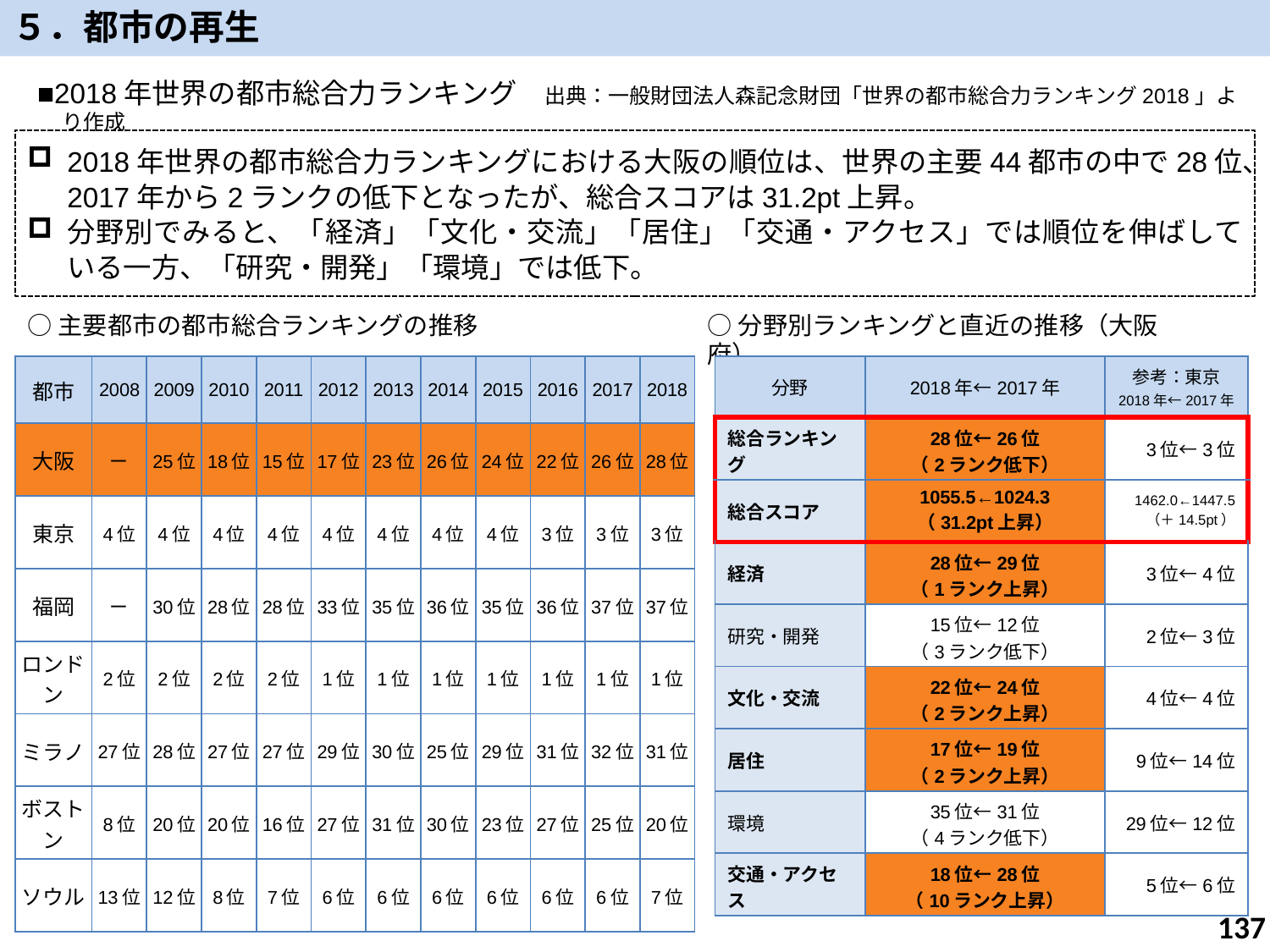

５．都市の再生
■2018年世界の都市総合力ランキング　出典：一般財団法人森記念財団「世界の都市総合力ランキング2018」より作成
2018年世界の都市総合力ランキングにおける大阪の順位は、世界の主要44都市の中で28位、2017年から2ランクの低下となったが、総合スコアは31.2pt上昇。
分野別でみると、「経済」「文化・交流」「居住」「交通・アクセス」では順位を伸ばしている一方、「研究・開発」「環境」では低下。
○分野別ランキングと直近の推移（大阪府）
○主要都市の都市総合ランキングの推移
| 分野 | 2018年←2017年 | 参考：東京 2018年←2017年 |
| --- | --- | --- |
| 総合ランキング | 28位←26位 （2ランク低下） | 3位←3位 |
| 総合スコア | 1055.5←1024.3 （31.2pt上昇） | 1462.0←1447.5 （＋14.5pt） |
| 経済 | 28位←29位 （1ランク上昇） | 3位←4位 |
| 研究・開発 | 15位←12位 （3ランク低下） | 2位←3位 |
| 文化・交流 | 22位←24位 （2ランク上昇） | 4位←4位 |
| 居住 | 17位←19位 （2ランク上昇） | 9位←14位 |
| 環境 | 35位←31位 （4ランク低下） | 29位←12位 |
| 交通・アクセス | 18位←28位 （10ランク上昇） | 5位←6位 |
| 都市 | 2008 | 2009 | 2010 | 2011 | 2012 | 2013 | 2014 | 2015 | 2016 | 2017 | 2018 |
| --- | --- | --- | --- | --- | --- | --- | --- | --- | --- | --- | --- |
| 大阪 | ー | 25位 | 18位 | 15位 | 17位 | 23位 | 26位 | 24位 | 22位 | 26位 | 28位 |
| 東京 | 4位 | 4位 | 4位 | 4位 | 4位 | 4位 | 4位 | 4位 | 3位 | 3位 | 3位 |
| 福岡 | ー | 30位 | 28位 | 28位 | 33位 | 35位 | 36位 | 35位 | 36位 | 37位 | 37位 |
| ロンドン | 2位 | 2位 | 2位 | 2位 | 1位 | 1位 | 1位 | 1位 | 1位 | 1位 | 1位 |
| ミラノ | 27位 | 28位 | 27位 | 27位 | 29位 | 30位 | 25位 | 29位 | 31位 | 32位 | 31位 |
| ボストン | 8位 | 20位 | 20位 | 16位 | 27位 | 31位 | 30位 | 23位 | 27位 | 25位 | 20位 |
| ソウル | 13位 | 12位 | 8位 | 7位 | 6位 | 6位 | 6位 | 6位 | 6位 | 6位 | 7位 |
137